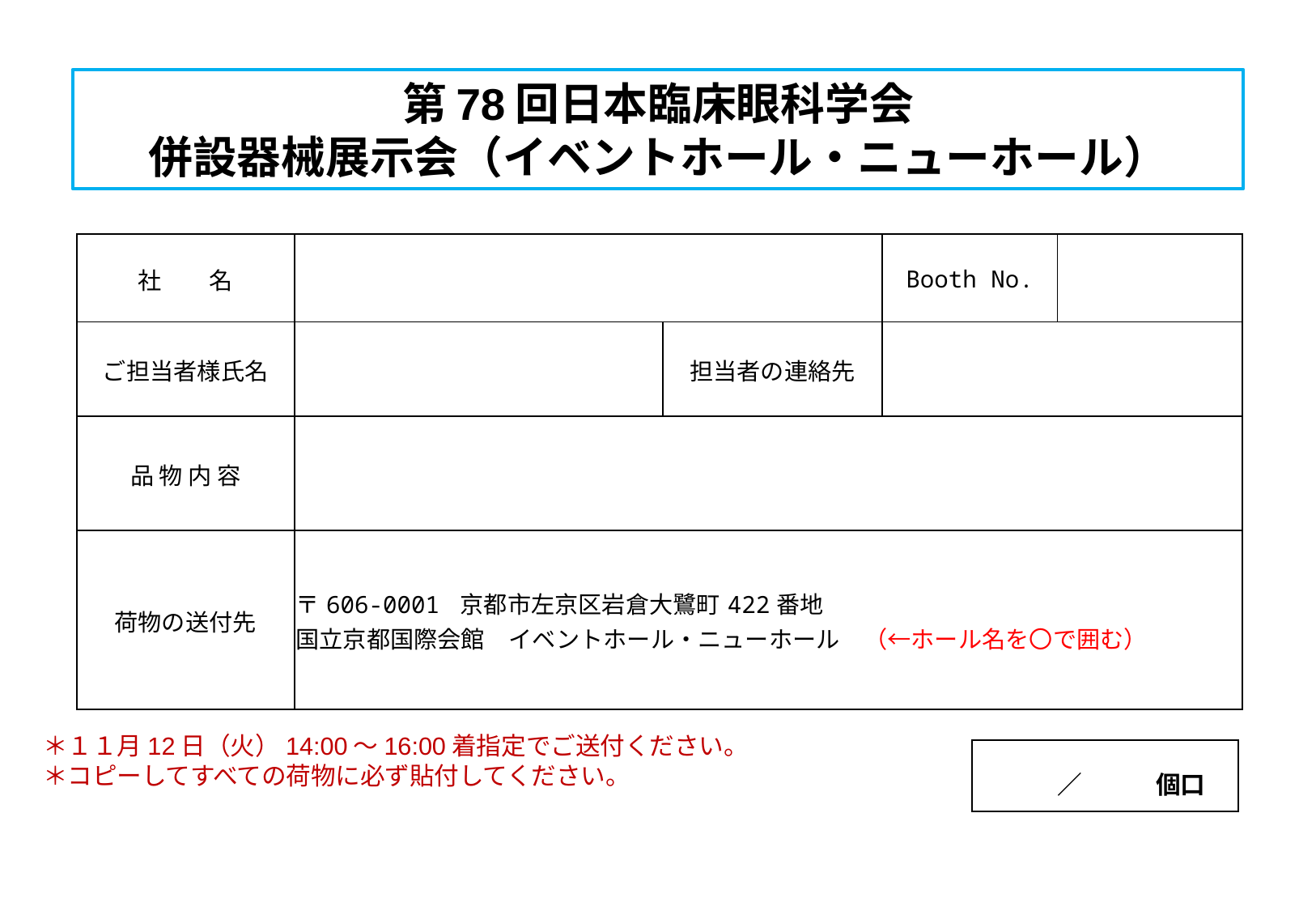

# 第78回日本臨床眼科学会 併設器械展示会（イベントホール・ニューホール）
| 社　　名 |  |  | Booth No. |  |
| --- | --- | --- | --- | --- |
| ご担当者様氏名 |  | 担当者の連絡先 |  |  |
| 品 物 内 容 |  |  |  |  |
| 荷物の送付先 | 〒606-0001 京都市左京区岩倉大鷺町422番地 国立京都国際会館　イベントホール・ニューホール　（←ホール名を〇で囲む） |  |  |  |

＊１１月12日（火）14:00～16:00着指定でご送付ください。
＊コピーしてすべての荷物に必ず貼付してください。

　　／　　　個口